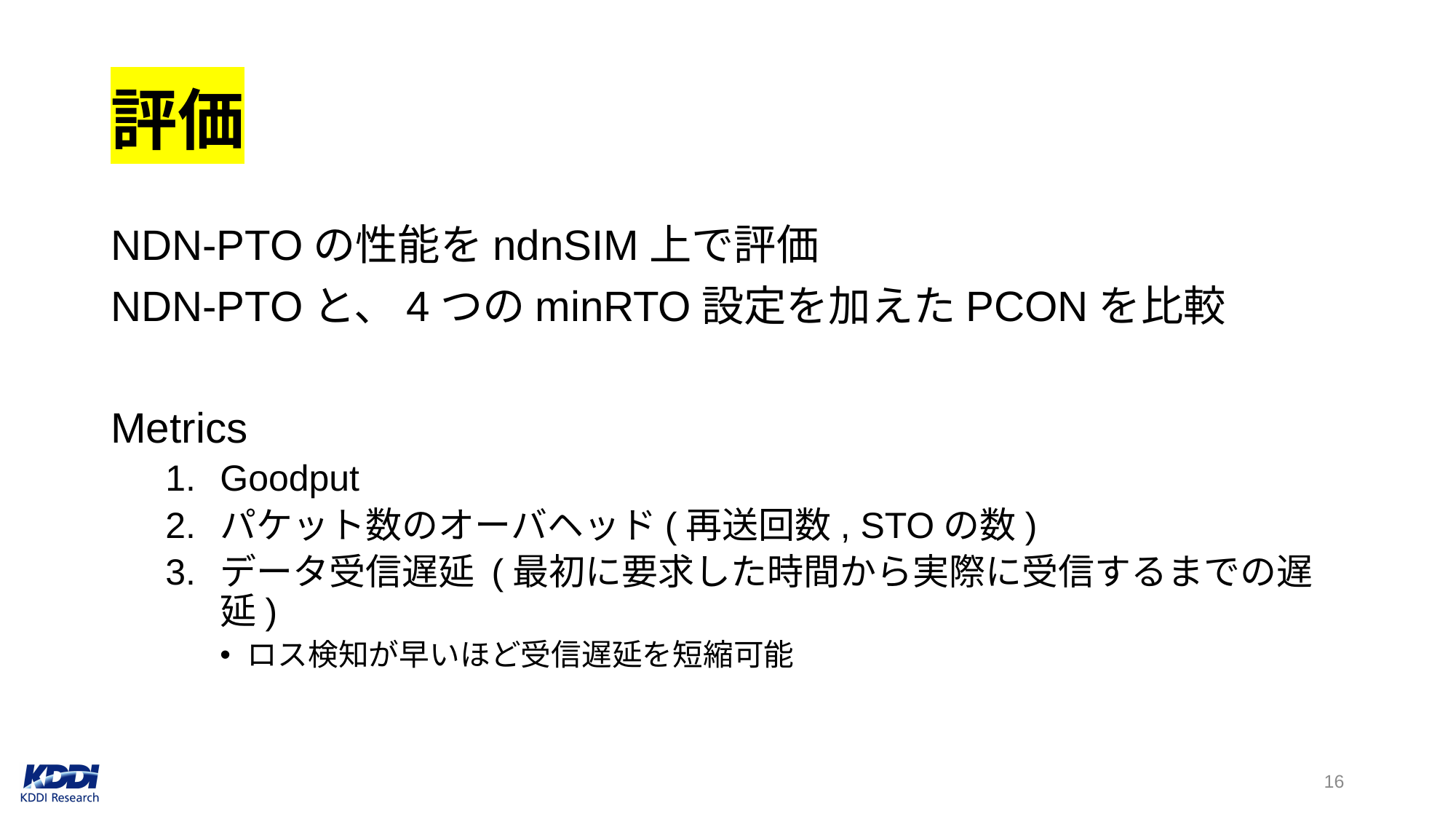

# 評価
NDN-PTOの性能をndnSIM上で評価
NDN-PTOと、4つのminRTO設定を加えたPCONを比較

Metrics
Goodput
パケット数のオーバヘッド(再送回数, STOの数)
データ受信遅延 (最初に要求した時間から実際に受信するまでの遅延)
ロス検知が早いほど受信遅延を短縮可能
16